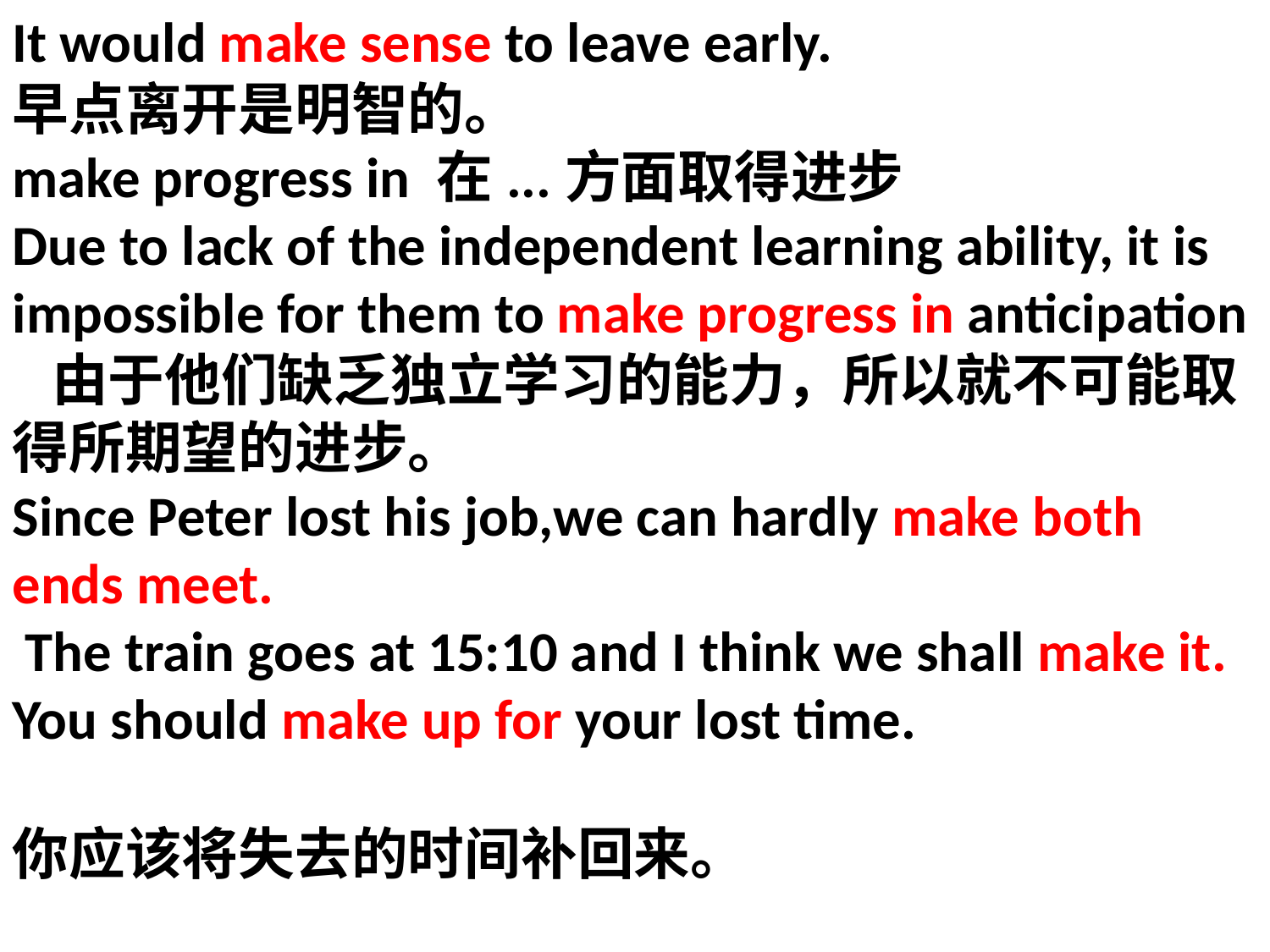

It would make sense to leave early.
早点离开是明智的。
make progress in 在...方面取得进步
Due to lack of the independent learning ability, it is
impossible for them to make progress in anticipation
  由于他们缺乏独立学习的能力，所以就不可能取得所期望的进步。
Since Peter lost his job,we can hardly make both
ends meet.
 The train goes at 15:10 and I think we shall make it.
You should make up for your lost time.

你应该将失去的时间补回来。